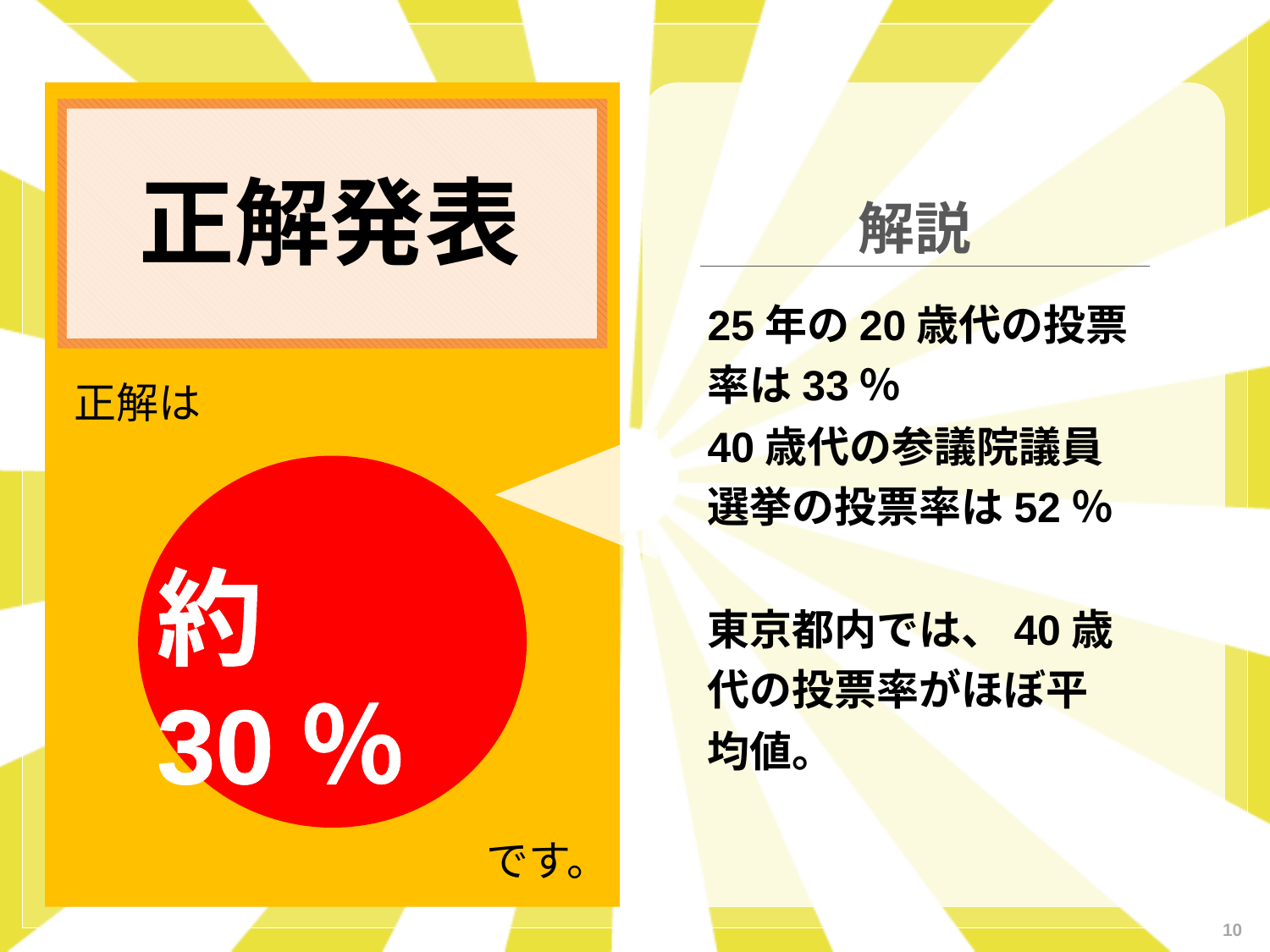

正解発表
解説
25年の20歳代の投票率は33％
40歳代の参議院議員選挙の投票率は52％

東京都内では、40歳代の投票率がほぼ平均値。
正解は

約30％
です。
10